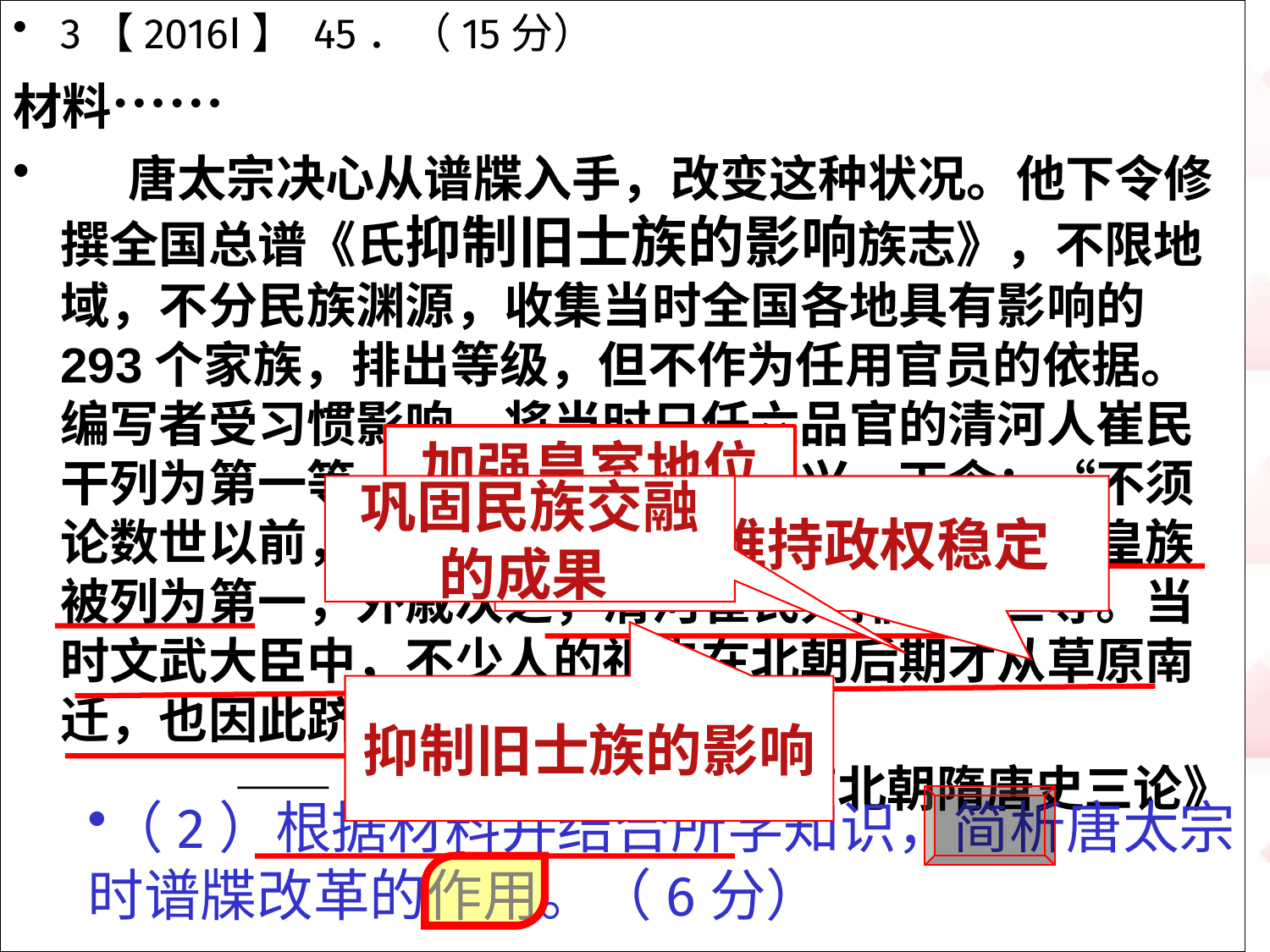

# 3【2016Ⅰ】 45．（15分）
材料……
     唐太宗决心从谱牒入手，改变这种状况。他下令修撰全国总谱《氏抑制旧士族的影响族志》，不限地域，不分民族渊源，收集当时全国各地具有影响的293个家族，排出等级，但不作为任用官员的依据。编写者受习惯影响，将当时只任六品官的清河人崔民干列为第一等。这让唐太宗颇不高兴，下令：“不须论数世以前，止取今日官爵高下作等级。”于是皇族被列为第一，外戚次之，清河崔氏只排到第三等。当时文武大臣中，不少人的祖先在北朝后期才从草原南迁，也因此跻身“高门”之列。
——摘编自唐长孺《魏晋南北朝隋唐史三论》
加强皇室地位
巩固民族交融的成果
有利于维持政权稳定

抑制旧士族的影响

（2）根据材料并结合所学知识，简析唐太宗时谱牒改革的作用。（6分）